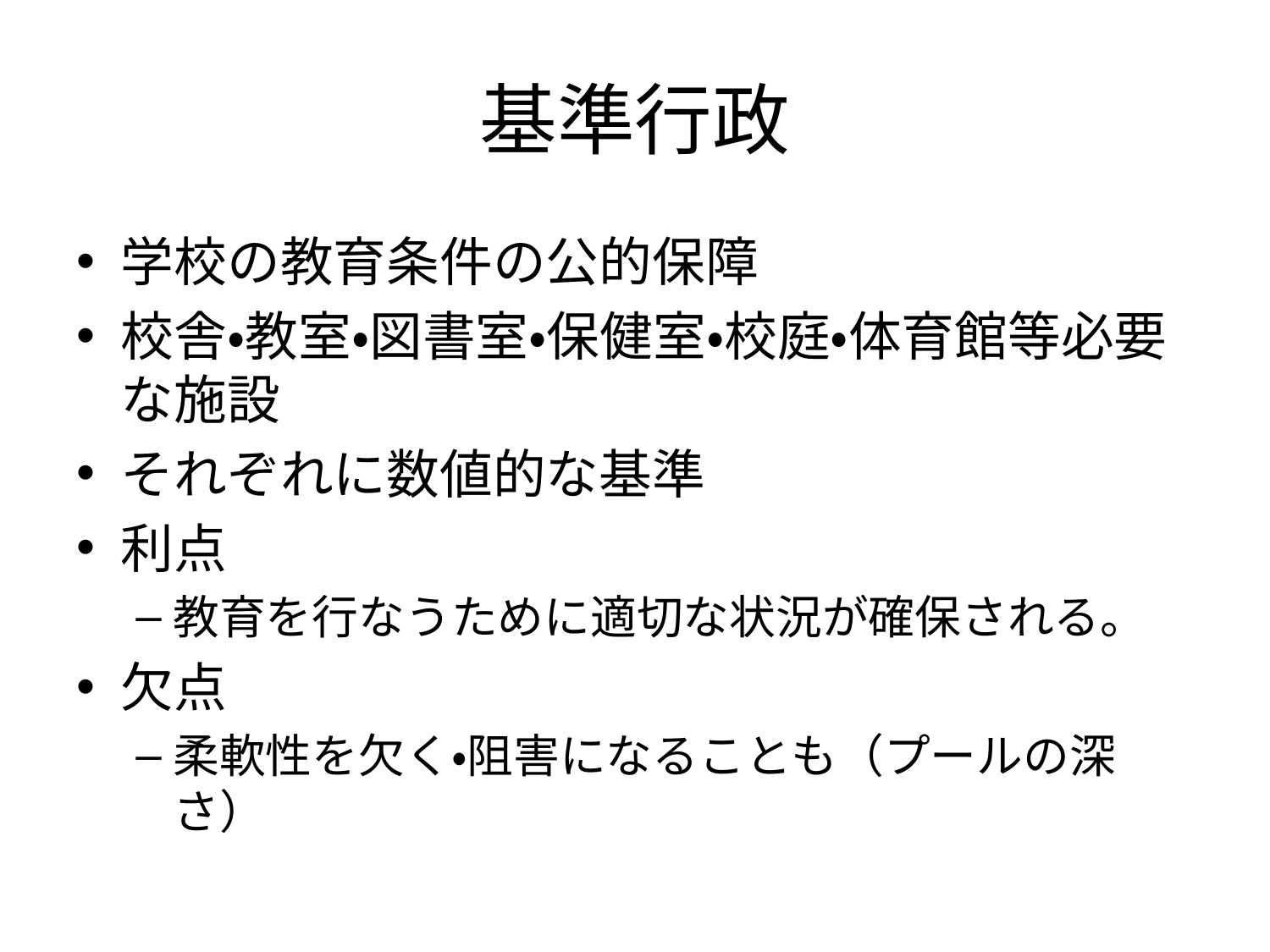

# 基準行政
学校の教育条件の公的保障
校舎・教室・図書室・保健室・校庭・体育館等必要な施設
それぞれに数値的な基準
利点
教育を行なうために適切な状況が確保される。
欠点
柔軟性を欠く・阻害になることも（プールの深さ）